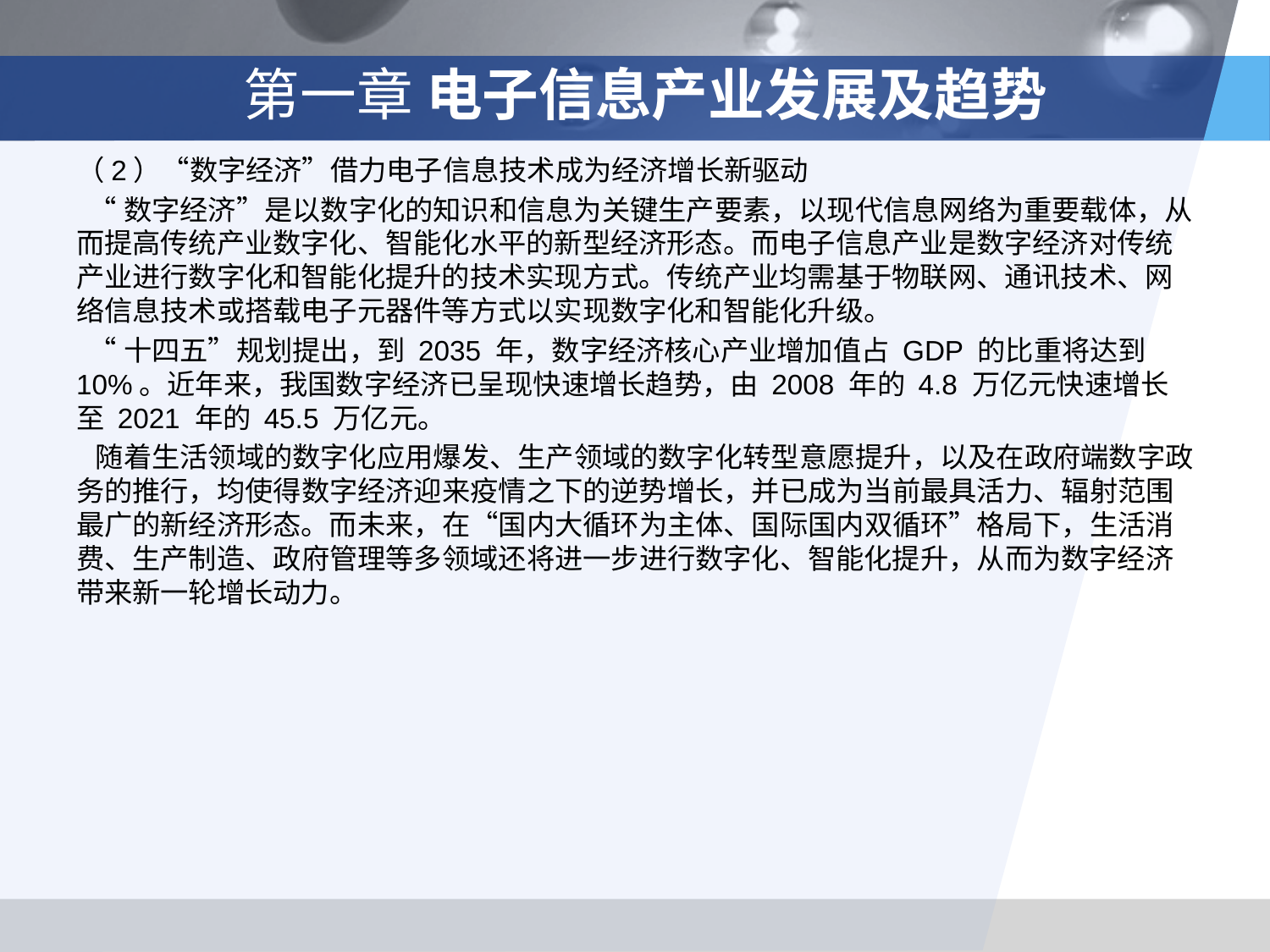

# 第一章 电子信息产业发展及趋势
（2）“数字经济”借力电子信息技术成为经济增长新驱动
  “数字经济”是以数字化的知识和信息为关键生产要素，以现代信息网络为重要载体，从而提高传统产业数字化、智能化水平的新型经济形态。而电子信息产业是数字经济对传统产业进行数字化和智能化提升的技术实现方式。传统产业均需基于物联网、通讯技术、网络信息技术或搭载电子元器件等方式以实现数字化和智能化升级。
  “十四五”规划提出，到 2035 年，数字经济核心产业增加值占 GDP 的比重将达到 10%。近年来，我国数字经济已呈现快速增长趋势，由 2008 年的 4.8 万亿元快速增长至 2021 年的 45.5 万亿元。
  随着生活领域的数字化应用爆发、生产领域的数字化转型意愿提升，以及在政府端数字政务的推行，均使得数字经济迎来疫情之下的逆势增长，并已成为当前最具活力、辐射范围最广的新经济形态。而未来，在“国内大循环为主体、国际国内双循环”格局下，生活消费、生产制造、政府管理等多领域还将进一步进行数字化、智能化提升，从而为数字经济带来新一轮增长动力。